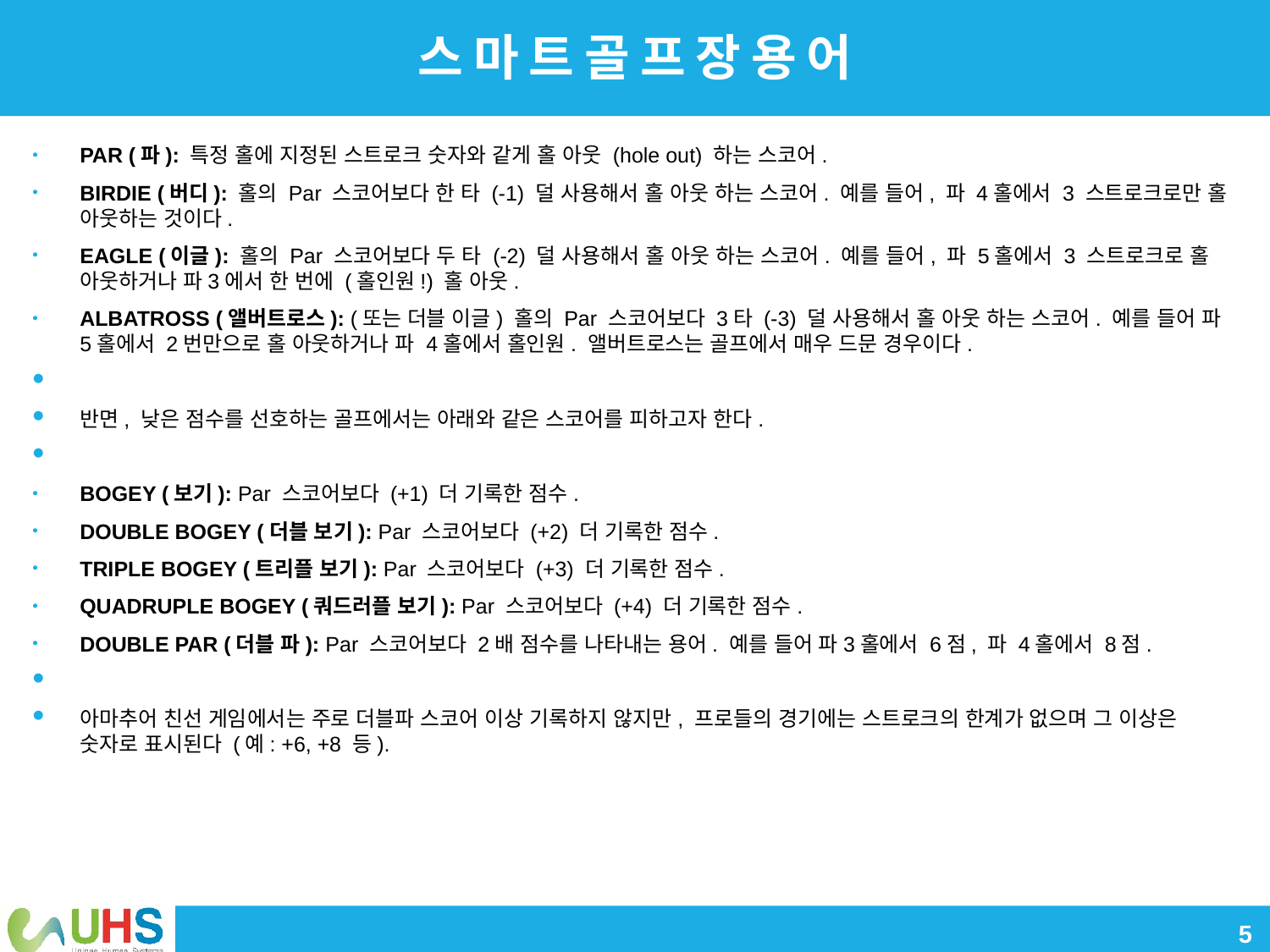

# 스 마 트 골 프 장 용 어
PAR (파): 특정 홀에 지정된 스트로크 숫자와 같게 홀 아웃 (hole out) 하는 스코어.
BIRDIE (버디): 홀의 Par 스코어보다 한 타 (-1) 덜 사용해서 홀 아웃 하는 스코어. 예를 들어, 파 4홀에서 3 스트로크로만 홀 아웃하는 것이다.
EAGLE (이글): 홀의 Par 스코어보다 두 타 (-2) 덜 사용해서 홀 아웃 하는 스코어. 예를 들어, 파 5홀에서 3 스트로크로 홀 아웃하거나 파3에서 한 번에 (홀인원!) 홀 아웃.
ALBATROSS (앨버트로스): (또는 더블 이글) 홀의 Par 스코어보다 3타 (-3) 덜 사용해서 홀 아웃 하는 스코어. 예를 들어 파 5홀에서 2번만으로 홀 아웃하거나 파 4홀에서 홀인원. 앨버트로스는 골프에서 매우 드문 경우이다.

반면, 낮은 점수를 선호하는 골프에서는 아래와 같은 스코어를 피하고자 한다.

BOGEY (보기): Par 스코어보다 (+1) 더 기록한 점수.
DOUBLE BOGEY (더블 보기): Par 스코어보다 (+2) 더 기록한 점수.
TRIPLE BOGEY (트리플 보기): Par 스코어보다 (+3) 더 기록한 점수.
QUADRUPLE BOGEY (쿼드러플 보기): Par 스코어보다 (+4) 더 기록한 점수.
DOUBLE PAR (더블 파): Par 스코어보다 2배 점수를 나타내는 용어. 예를 들어 파3홀에서 6점, 파 4홀에서 8점.

아마추어 친선 게임에서는 주로 더블파 스코어 이상 기록하지 않지만, 프로들의 경기에는 스트로크의 한계가 없으며 그 이상은 숫자로 표시된다 (예: +6, +8 등).
5